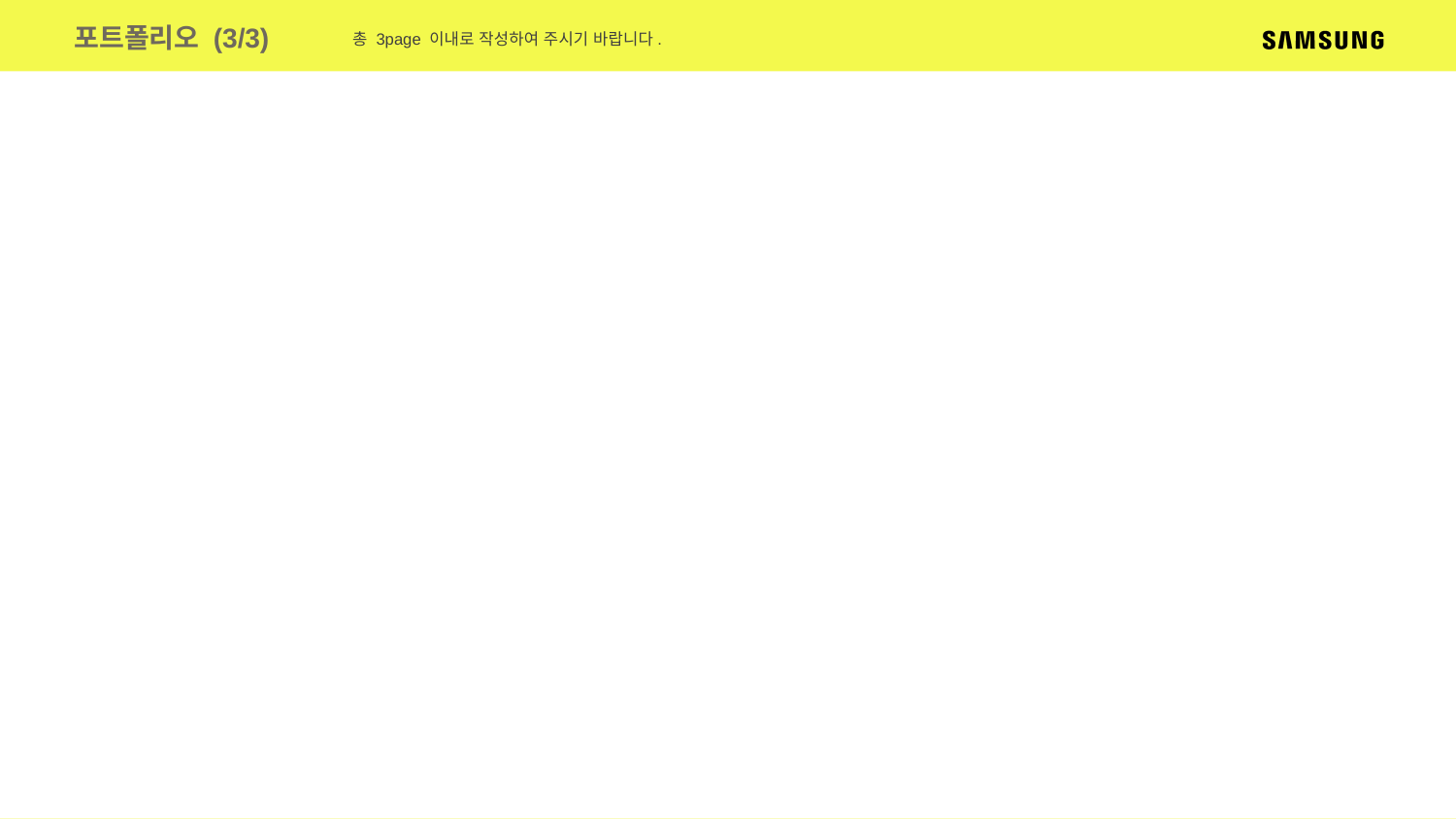

포트폴리오 (3/3)
총 3page 이내로 작성하여 주시기 바랍니다.